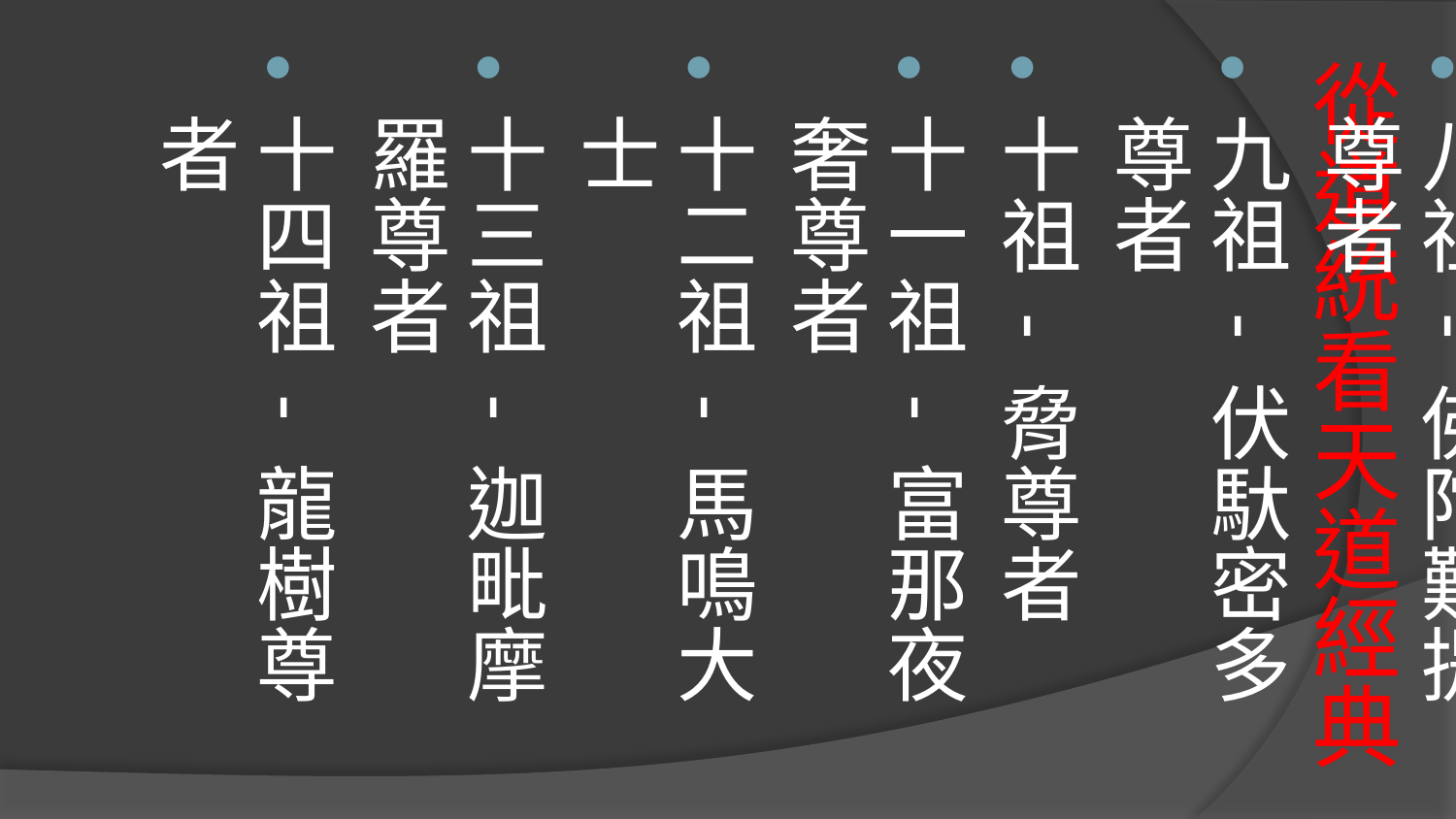

八祖 - 佛陀難提尊者
九祖 - 伏馱密多尊者
十祖 - 脅尊者
十一祖 - 富那夜奢尊者
十二祖 - 馬鳴大士
十三祖 - 迦毗摩羅尊者
十四祖 - 龍樹尊者

# 從道統看天道經典